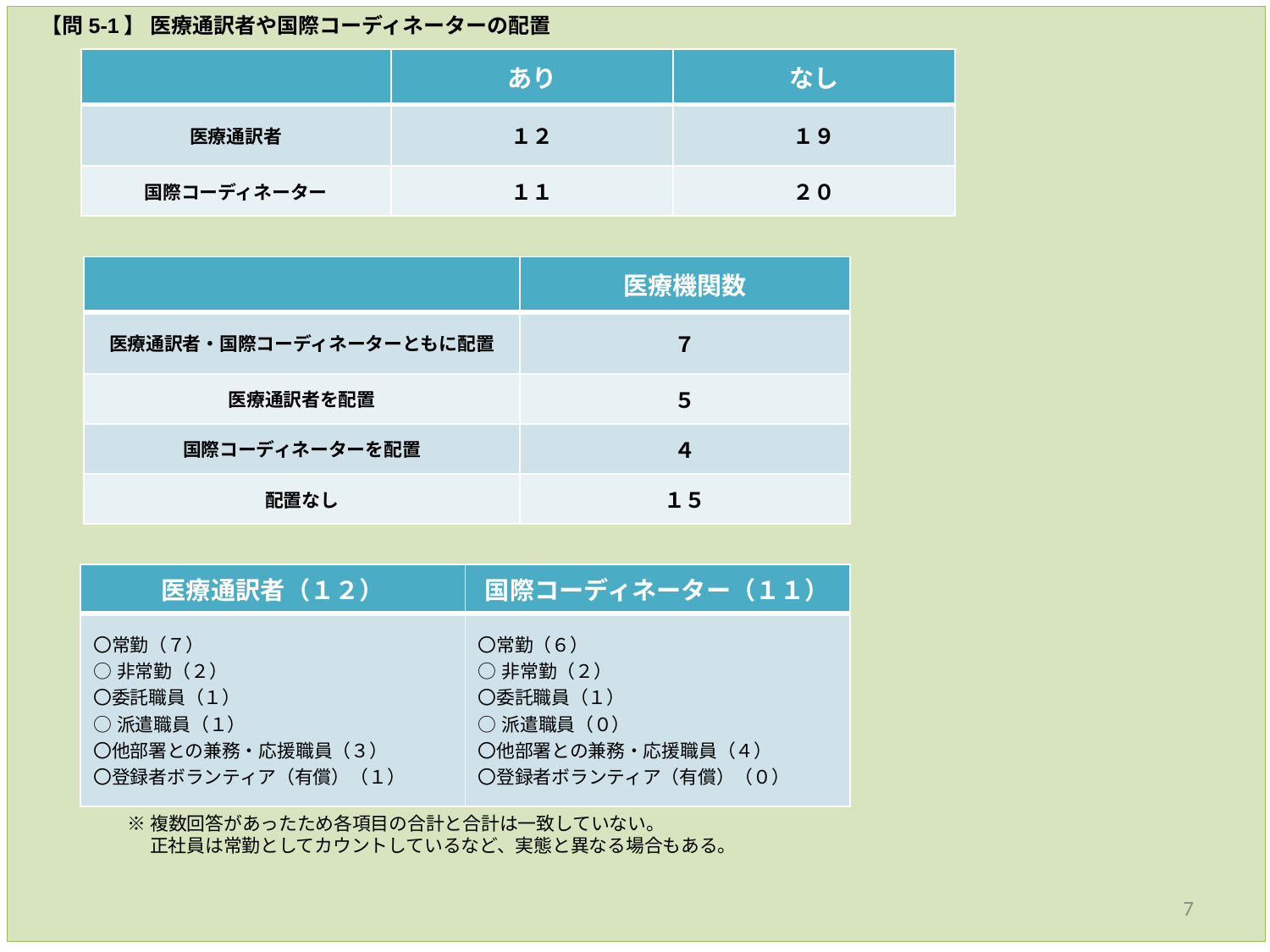

【問5-1】 医療通訳者や国際コーディネーターの配置

|  | あり | なし |
| --- | --- | --- |
| 医療通訳者 | １２ | １９ |
| 国際コーディネーター | １１ | ２０ |
|  | 医療機関数 |
| --- | --- |
| 医療通訳者・国際コーディネーターともに配置 | ７ |
| 医療通訳者を配置 | ５ |
| 国際コーディネーターを配置 | ４ |
| 配置なし | １５ |
| 医療通訳者（１２） | 国際コーディネーター（１１） |
| --- | --- |
| 〇常勤（７） ○非常勤（２） 〇委託職員（１） ○派遣職員（１） 〇他部署との兼務・応援職員（３） 〇登録者ボランティア（有償）（１） | 〇常勤（６） ○非常勤（２） 〇委託職員（１） ○派遣職員（０） 〇他部署との兼務・応援職員（４） 〇登録者ボランティア（有償）（０） |
※複数回答があったため各項目の合計と合計は一致していない。
　 正社員は常勤としてカウントしているなど、実態と異なる場合もある。
7